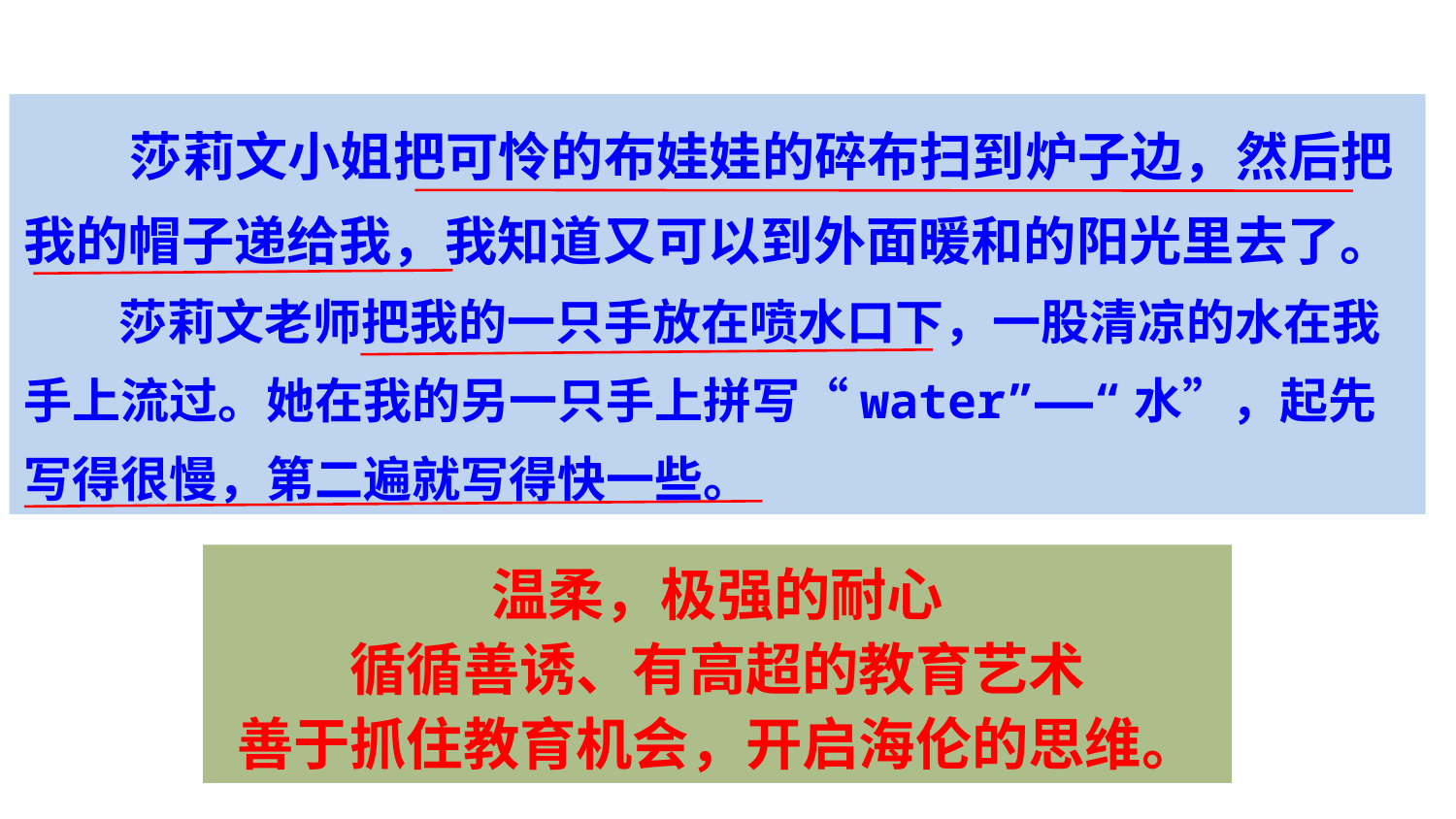

莎莉文小姐把可怜的布娃娃的碎布扫到炉子边，然后把我的帽子递给我，我知道又可以到外面暖和的阳光里去了。
 莎莉文老师把我的一只手放在喷水口下，一股清凉的水在我手上流过。她在我的另一只手上拼写“water”——“水”，起先写得很慢，第二遍就写得快一些。

温柔，极强的耐心
循循善诱、有高超的教育艺术
善于抓住教育机会，开启海伦的思维。